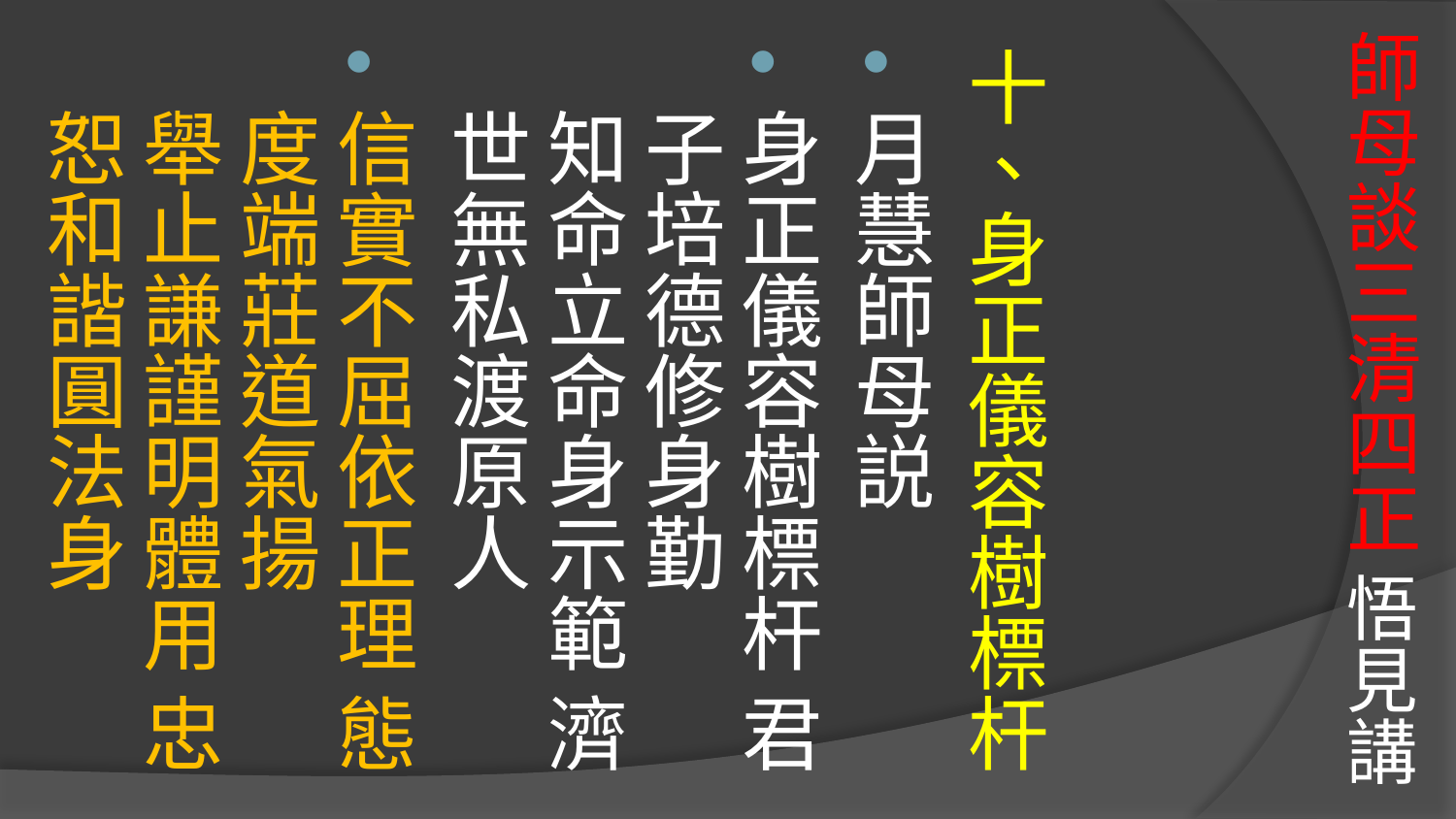

# 師母談三清四正 悟見講
十、身正儀容樹標杆
月慧師母説
身正儀容樹標杆 君子培德修身勤
知命立命身示範 濟世無私渡原人
信實不屈依正理 態度端莊道氣揚
舉止謙謹明體用 忠恕和諧圓法身